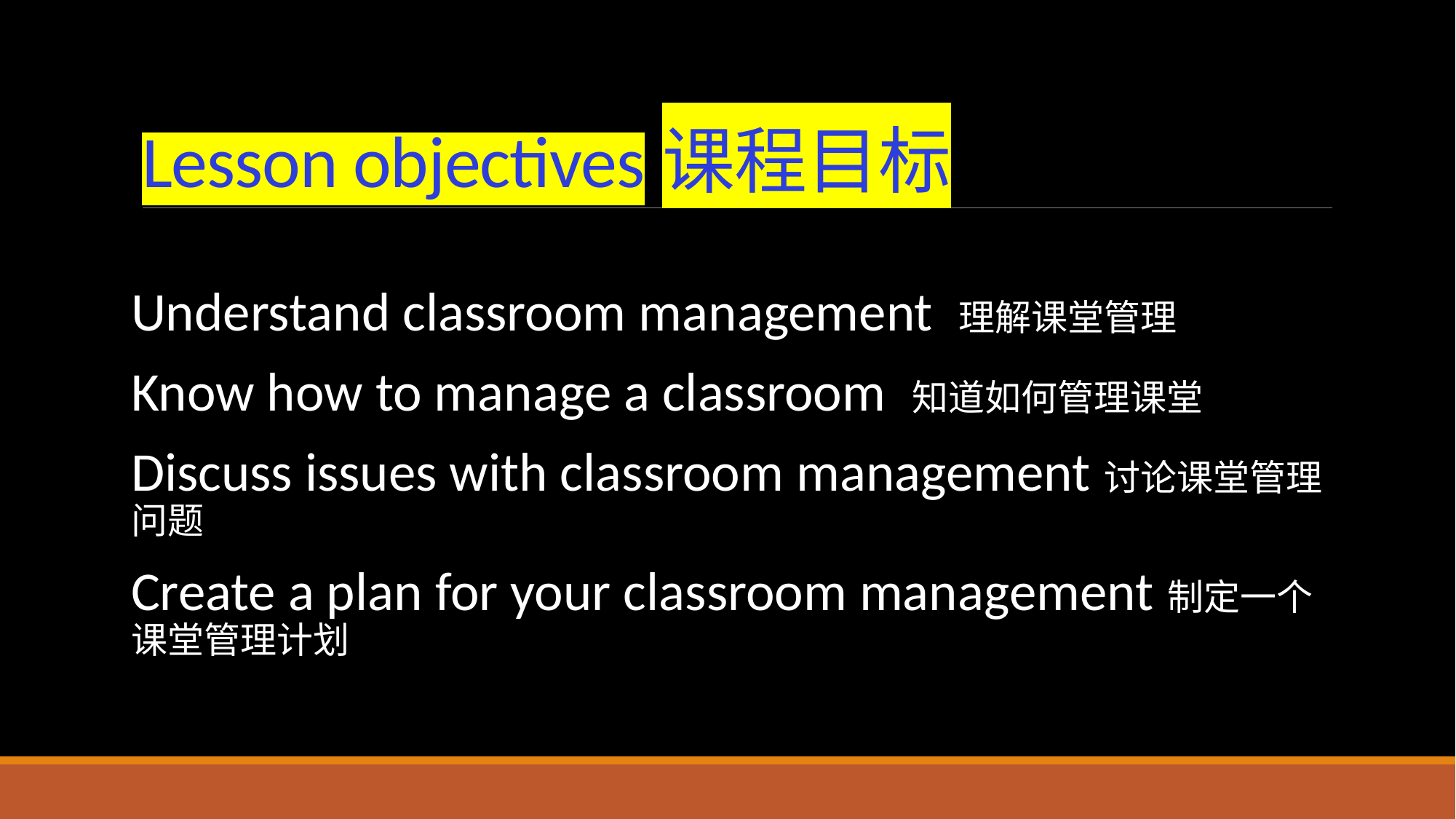

# Lesson objectives课程目标

Understand classroom management 理解课堂管理
Know how to manage a classroom 知道如何管理课堂
Discuss issues with classroom management讨论课堂管理问题
Create a plan for your classroom management制定一个课堂管理计划